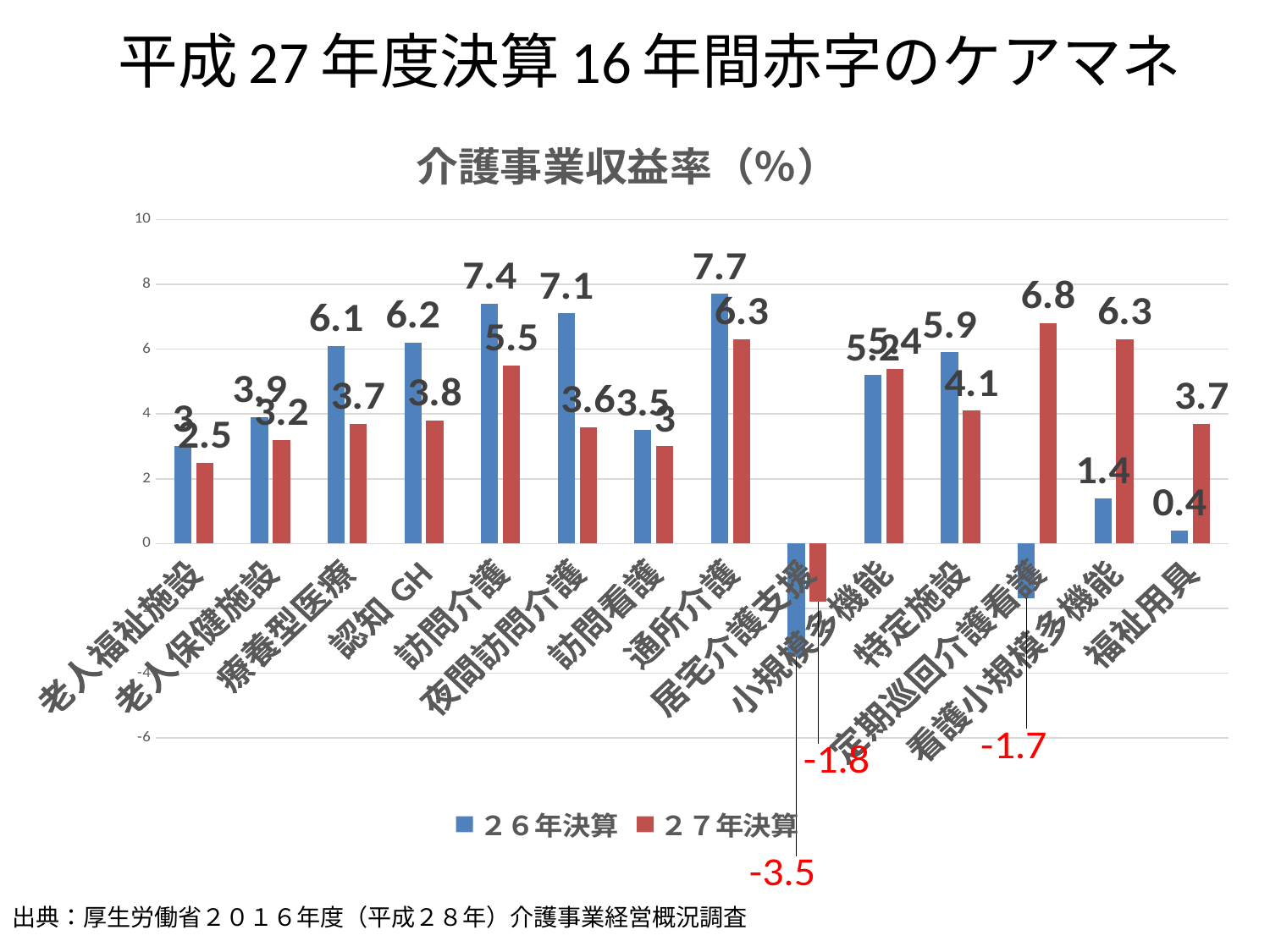

# 平成27年度決算16年間赤字のケアマネ

### Chart: 介護事業収益率（％）

| Category | ２６年決算 | ２７年決算 |
|---|---|---|
| 老人福祉施設 | 3.0 | 2.5 |
| 老人保健施設 | 3.9 | 3.2 |
| 療養型医療 | 6.1 | 3.7 |
| 認知GH | 6.2 | 3.8 |
| 訪問介護 | 7.4 | 5.5 |
| 夜間訪問介護 | 7.1 | 3.6 |
| 訪問看護 | 3.5 | 3.0 |
| 通所介護 | 7.7 | 6.3 |
| 居宅介護支援 | -3.5 | -1.8 |
| 小規模多機能 | 5.2 | 5.4 |
| 特定施設 | 5.9 | 4.1 |
| 定期巡回介護看護 | -1.7 | 6.8 |
| 看護小規模多機能 | 1.4 | 6.3 |
| 福祉用具 | 0.4 | 3.7 |
出典：厚生労働省２０１６年度（平成２８年）介護事業経営概況調査